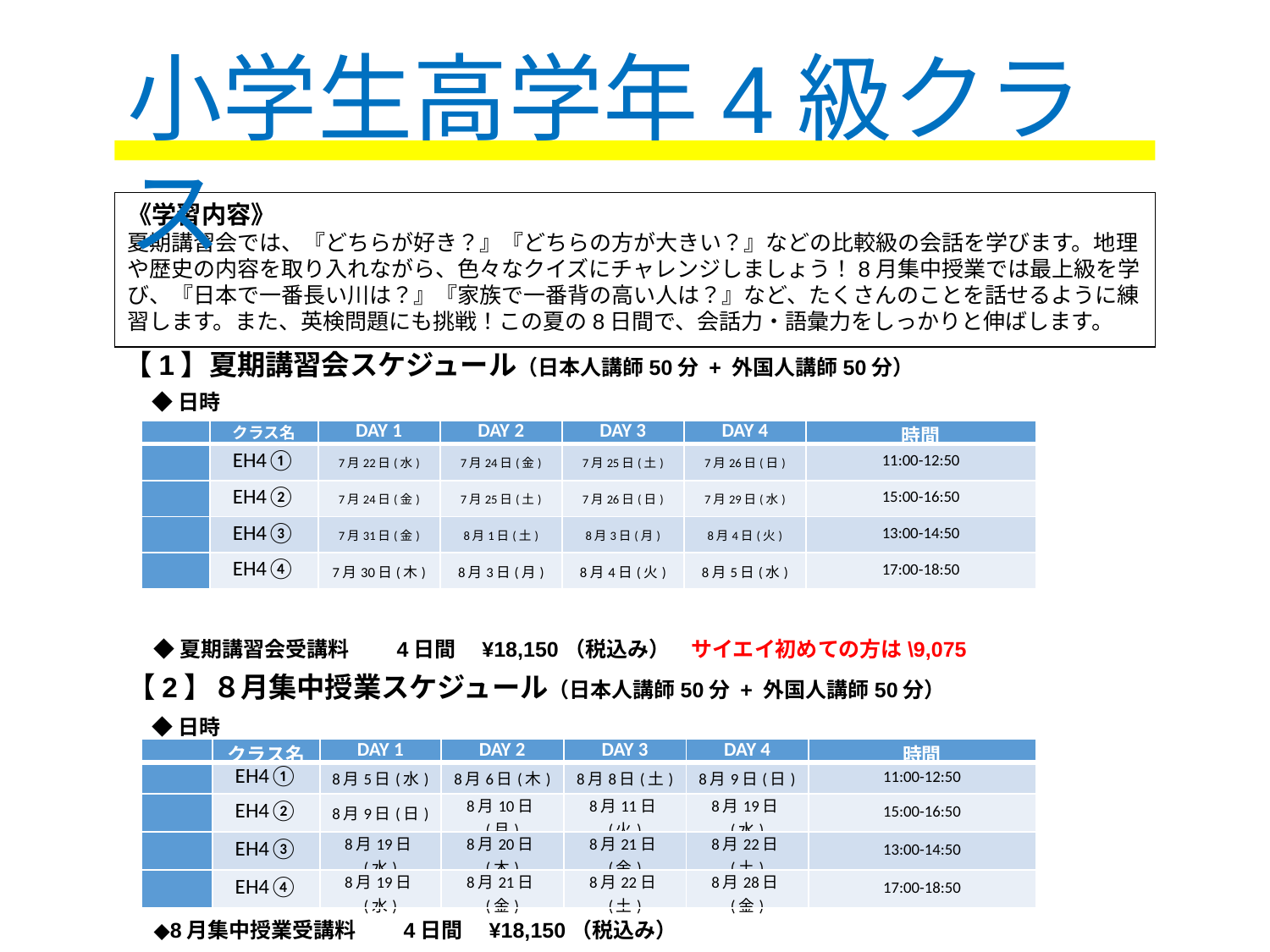

小学生高学年4級クラス

《学習内容》
夏期講習会では、『どちらが好き？』『どちらの方が大きい？』などの比較級の会話を学びます。地理や歴史の内容を取り入れながら、色々なクイズにチャレンジしましょう！8月集中授業では最上級を学び、『日本で一番長い川は？』『家族で一番背の高い人は？』など、たくさんのことを話せるように練習します。また、英検問題にも挑戦！この夏の8日間で、会話力・語彙力をしっかりと伸ばします。

【1】夏期講習会スケジュール（日本人講師50分 + 外国人講師50分）
◆日時
|  | クラス名 | DAY 1 | DAY 2 | DAY 3 | DAY 4 | 時間 |
| --- | --- | --- | --- | --- | --- | --- |
|  | EH4① | 7月22日(水) | 7月24日(金) | 7月25日(土) | 7月26日(日) | 11:00-12:50 |
|  | EH4② | 7月24日(金) | 7月25日(土) | 7月26日(日) | 7月29日(水) | 15:00-16:50 |
|  | EH4③ | 7月31日(金) | 8月1日(土) | 8月3日(月) | 8月4日(火) | 13:00-14:50 |
|  | EH4④ | 7月30日(木) | 8月3日(月) | 8月4日(火) | 8月5日(水) | 17:00-18:50 |
◆夏期講習会受講料　　4日間　¥18,150（税込み）　サイエイ初めての方は\9,075
【2】８月集中授業スケジュール（日本人講師50分 + 外国人講師50分）

◆日時
|  | クラス名 | DAY 1 | DAY 2 | DAY 3 | DAY 4 | 時間 |
| --- | --- | --- | --- | --- | --- | --- |
|  | EH4① | 8月5日(水) | 8月6日(木) | 8月8日(土) | 8月9日(日) | 11:00-12:50 |
|  | EH4② | 8月9日(日) | 8月10日(月) | 8月11日(火) | 8月19日(水) | 15:00-16:50 |
|  | EH4③ | 8月19日(水) | 8月20日(木) | 8月21日(金) | 8月22日(土) | 13:00-14:50 |
|  | EH4④ | 8月19日(水) | 8月21日(金) | 8月22日(土) | 8月28日(金) | 17:00-18:50 |
◆8月集中授業受講料　　4日間　¥18,150（税込み）